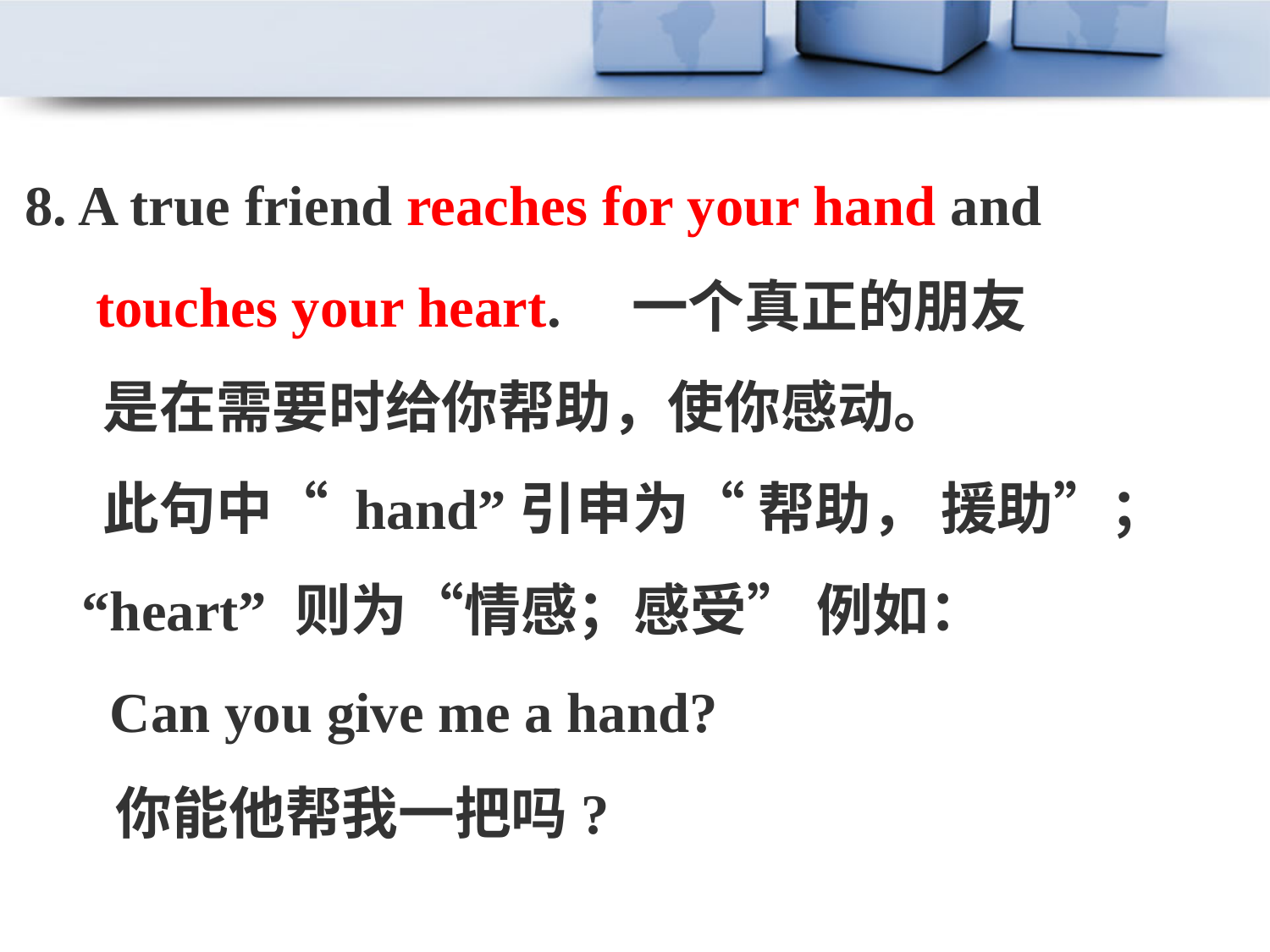

8. A true friend reaches for your hand and
     touches your heart.    一个真正的朋友
     是在需要时给你帮助，使你感动。
     此句中“ hand”引申为“ 帮助， 援助”；
    “heart” 则为“情感；感受” 例如：
      Can you give me a hand?
      你能他帮我一把吗?